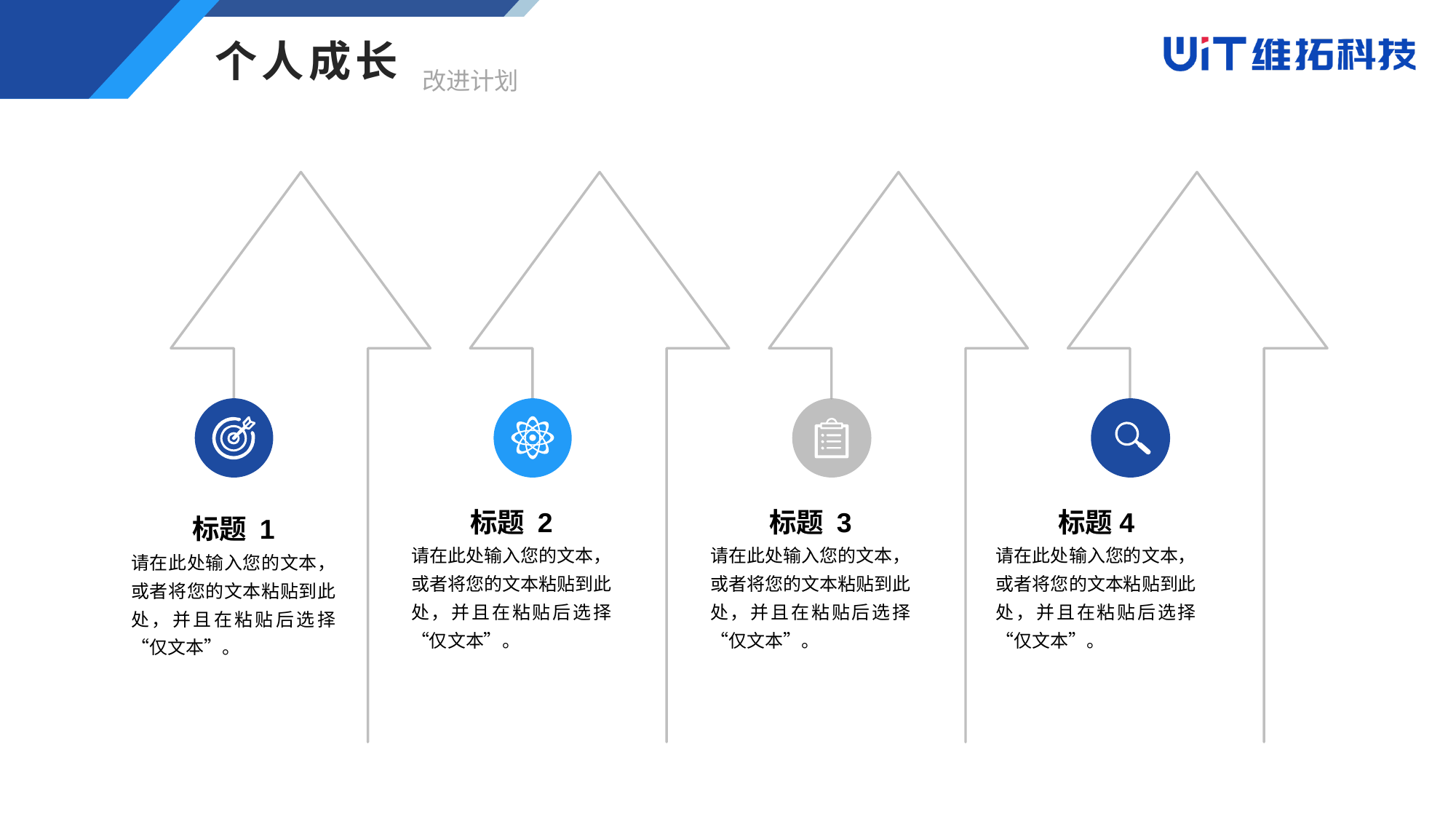

个人成长
改进计划

标题 1
请在此处输入您的文本，或者将您的文本粘贴到此处，并且在粘贴后选择“仅文本”。
标题 2
请在此处输入您的文本，或者将您的文本粘贴到此处，并且在粘贴后选择“仅文本”。
标题 3
请在此处输入您的文本，或者将您的文本粘贴到此处，并且在粘贴后选择“仅文本”。
标题4
请在此处输入您的文本，或者将您的文本粘贴到此处，并且在粘贴后选择“仅文本”。